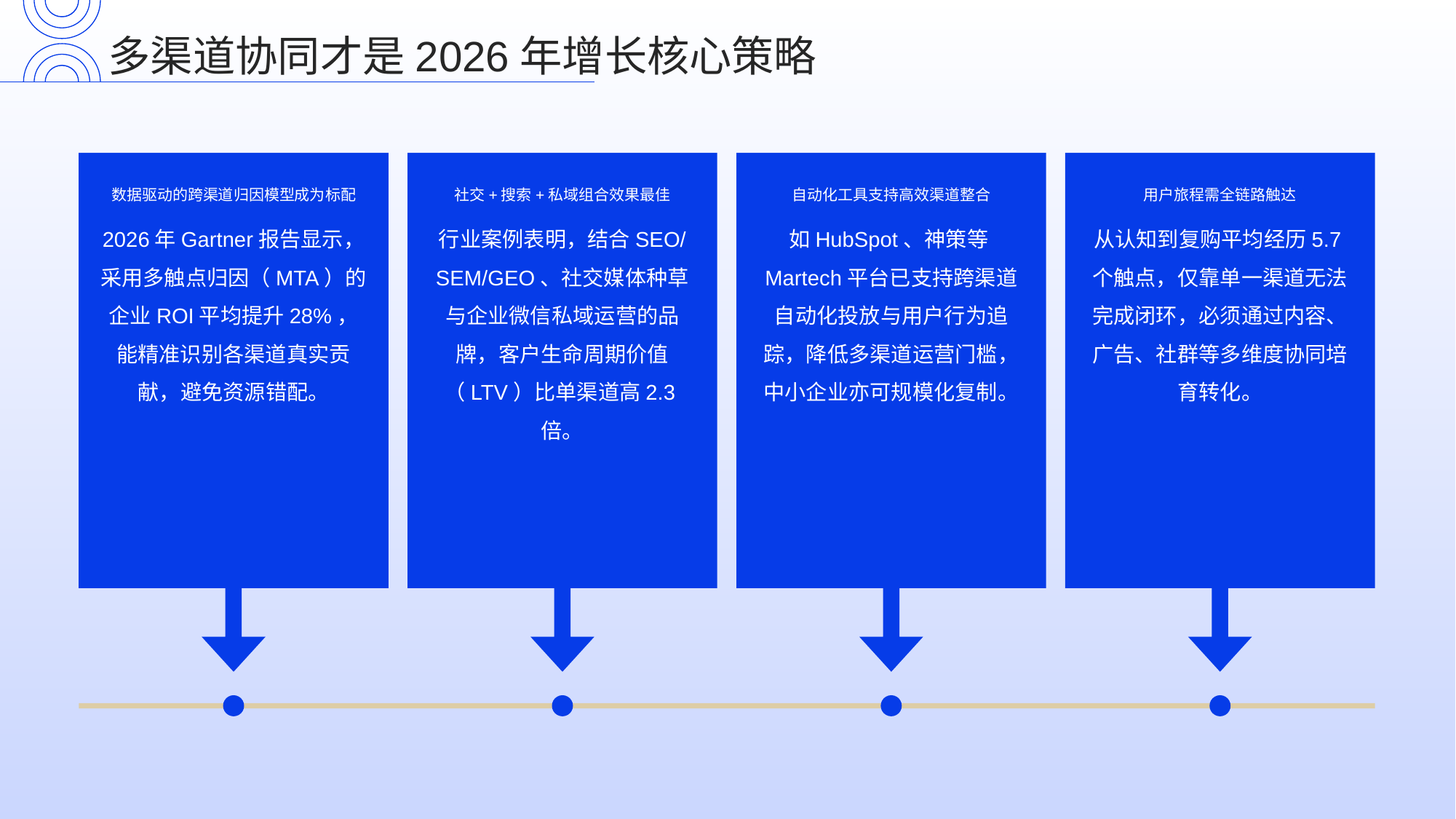

多渠道协同才是2026年增长核心策略

数据驱动的跨渠道归因模型成为标配
社交+搜索+私域组合效果最佳
自动化工具支持高效渠道整合
用户旅程需全链路触达

2026年Gartner报告显示，采用多触点归因（MTA）的企业ROI平均提升28%，能精准识别各渠道真实贡献，避免资源错配。
行业案例表明，结合SEO/SEM/GEO、社交媒体种草与企业微信私域运营的品牌，客户生命周期价值（LTV）比单渠道高2.3倍。
如HubSpot、神策等Martech平台已支持跨渠道自动化投放与用户行为追踪，降低多渠道运营门槛，中小企业亦可规模化复制。
从认知到复购平均经历5.7个触点，仅靠单一渠道无法完成闭环，必须通过内容、广告、社群等多维度协同培育转化。